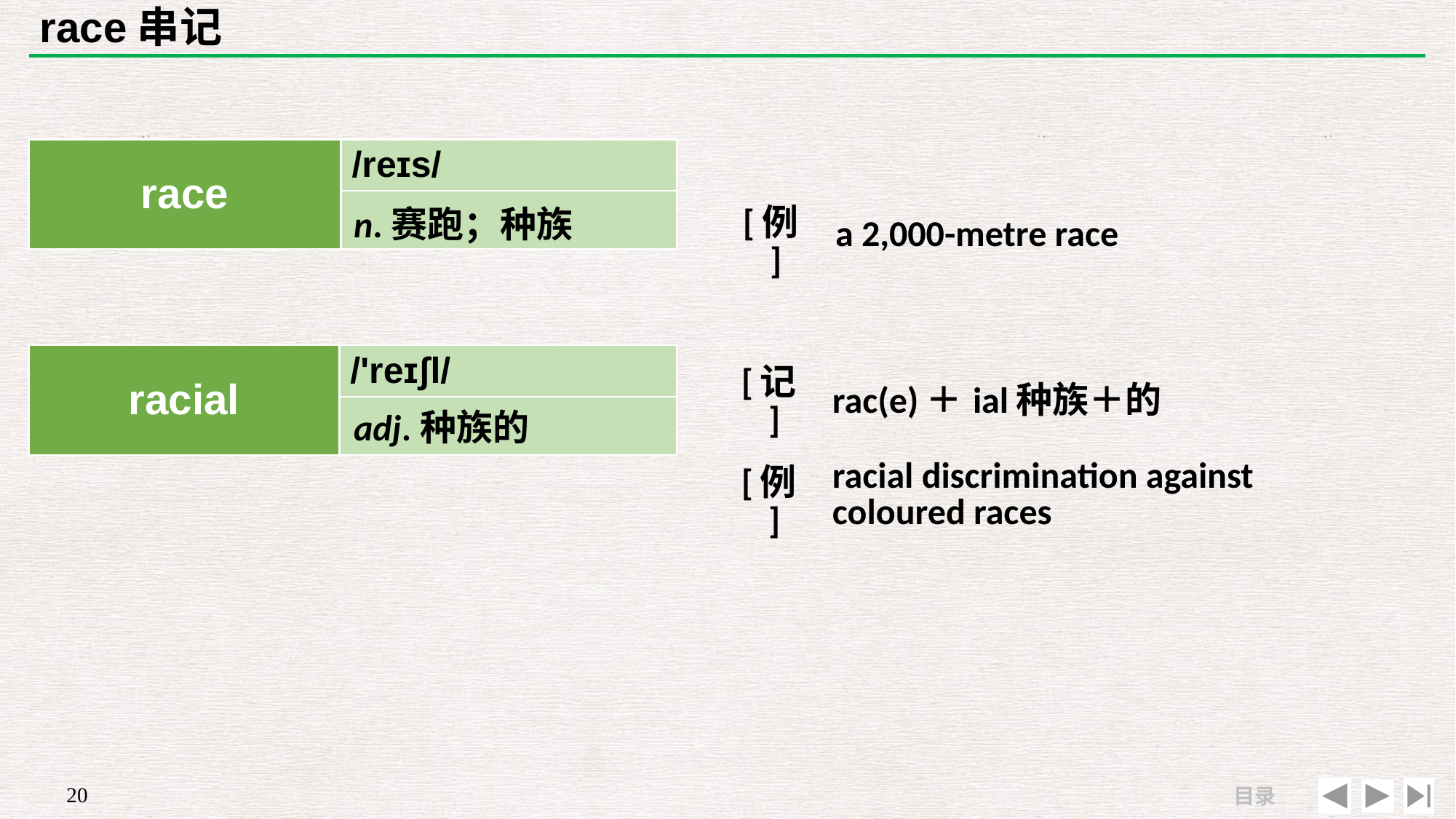

# race串记

| race | /reɪs/ |
| --- | --- |
|  |  |
|  |  |
| --- | --- |
| [例] | a 2,000-metre race |
n.赛跑；种族
| racial | /'reɪʃl/ |
| --- | --- |
|  |  |
| [记] | rac(e)＋ial种族＋的 |
| --- | --- |
| [例] | racial discrimination against coloured races |
adj.种族的